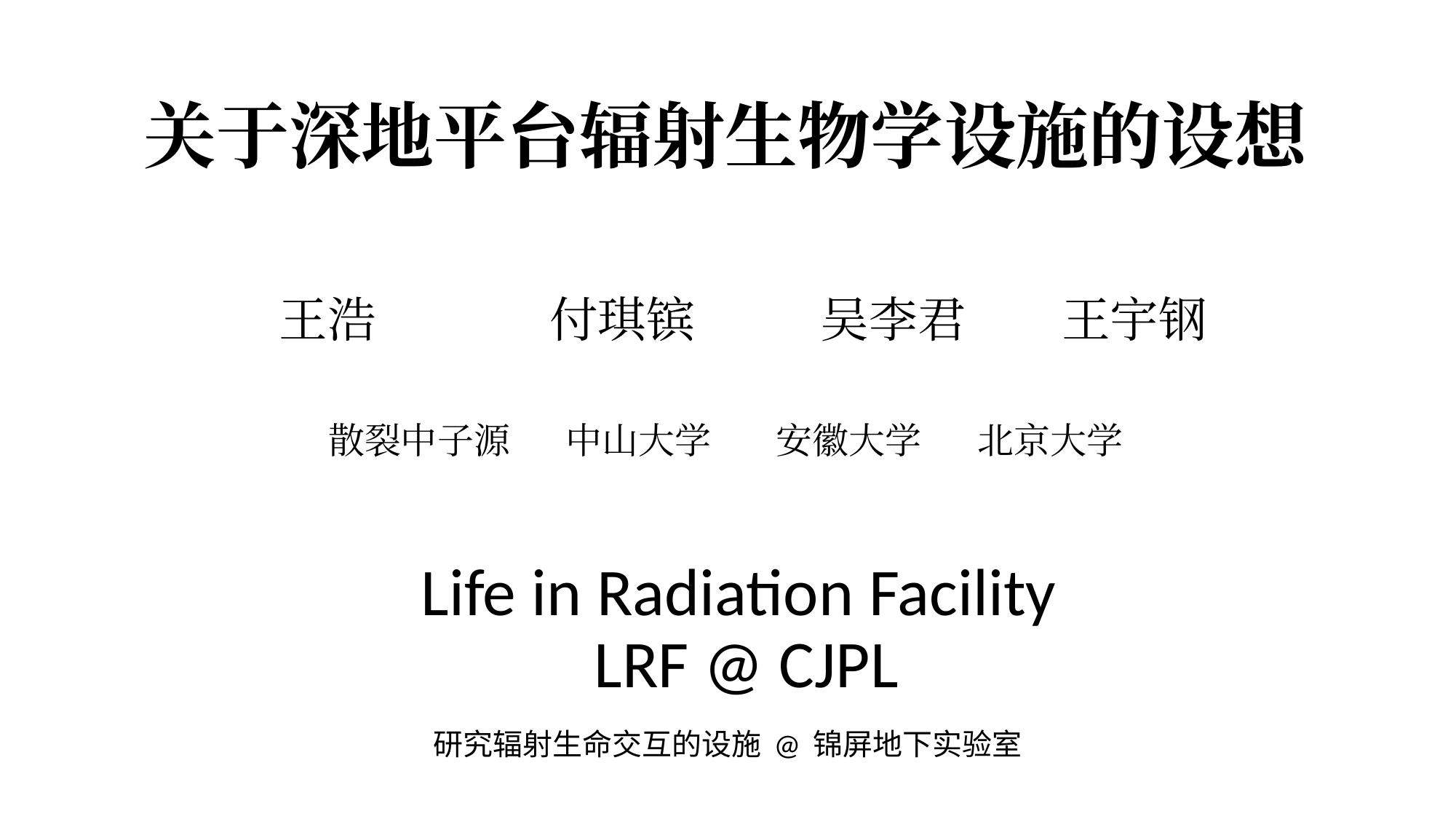

关于深地平台辐射生物学设施的设想

  王浩              付琪镔           吴李君         王宇钢

散裂中子源      中山大学       安徽大学      北京大学
# Life in Radiation Facility LRF @ CJPL
研究辐射生命交互的设施 @ 锦屏地下实验室